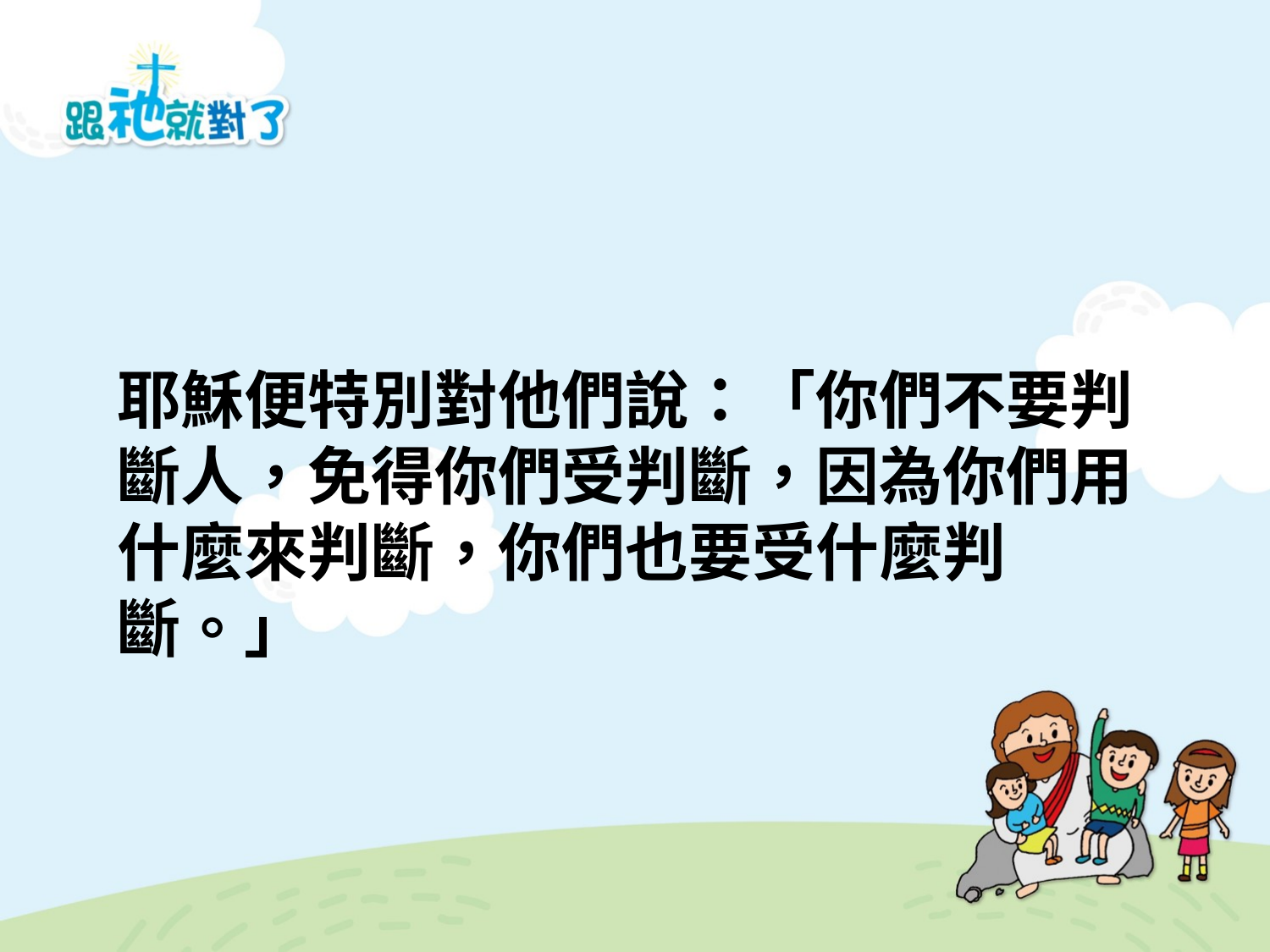

耶穌便特別對他們說：「你們不要判斷人，免得你們受判斷，因為你們用什麼來判斷，你們也要受什麼判斷。」